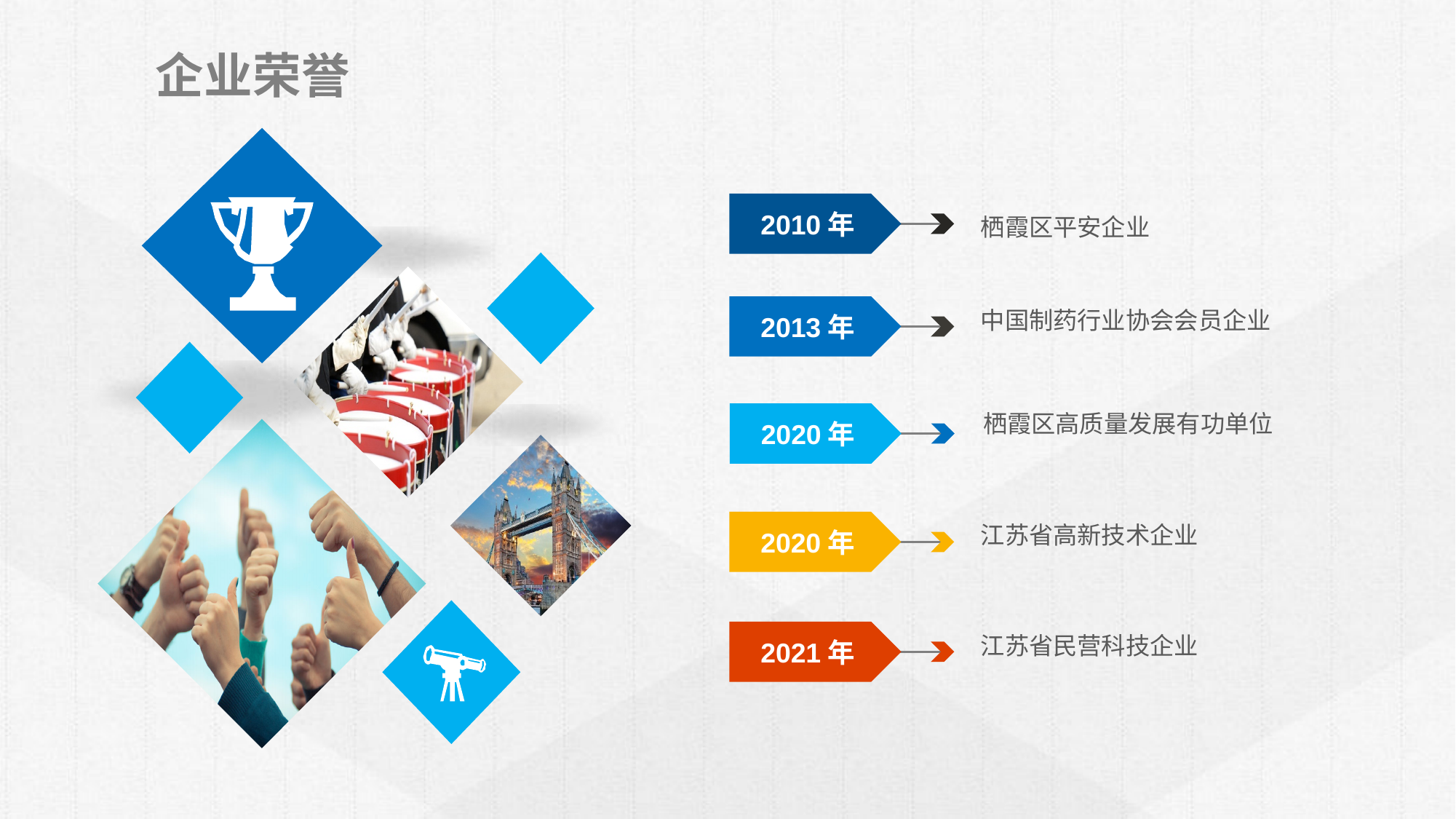

企业荣誉

2010年

栖霞区平安企业

中国制药行业协会会员企业

2013年

栖霞区高质量发展有功单位
2020年

江苏省高新技术企业

2020年

江苏省民营科技企业
2021年